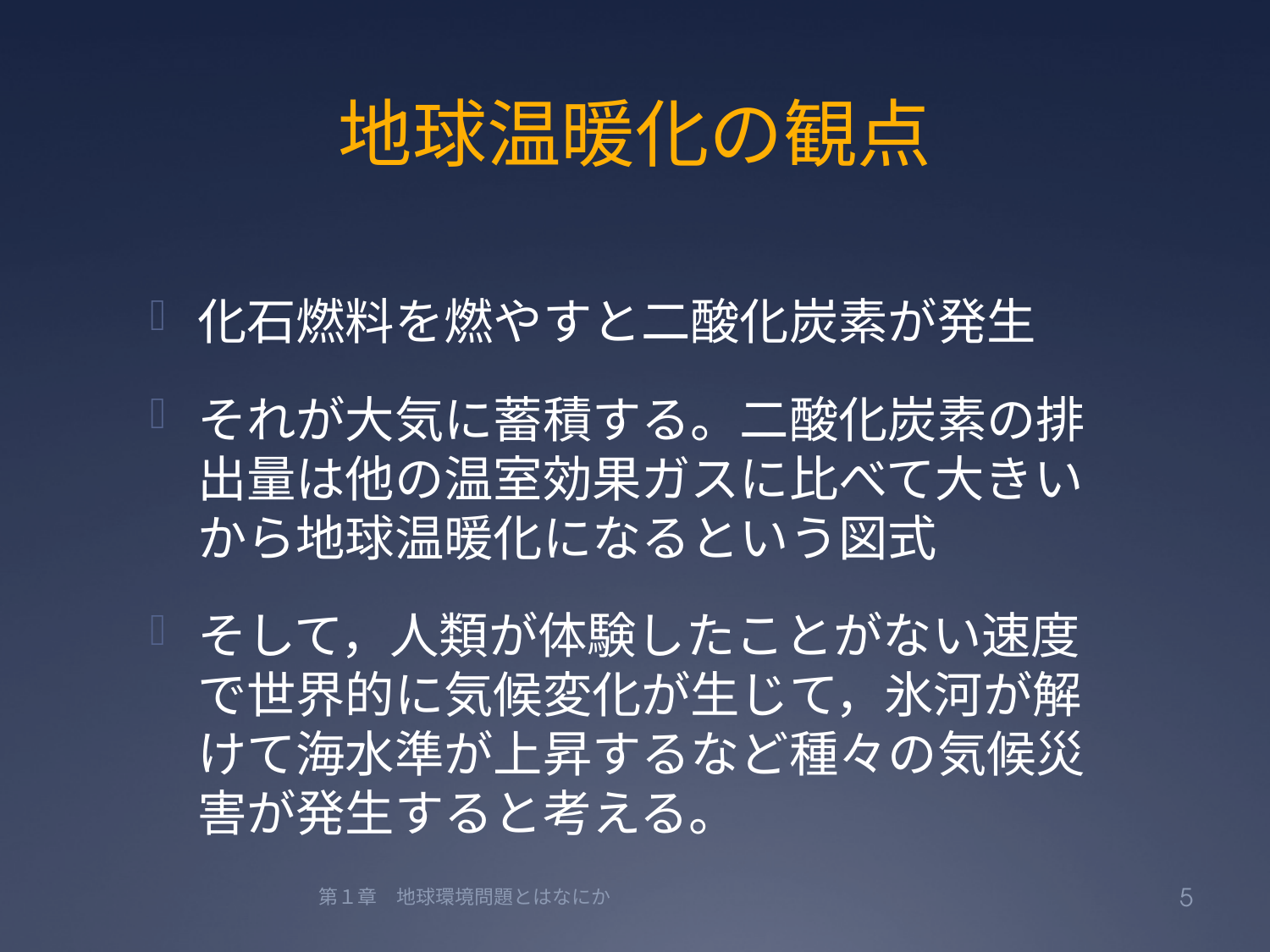

# 地球温暖化の観点
化石燃料を燃やすと二酸化炭素が発生
それが大気に蓄積する。二酸化炭素の排出量は他の温室効果ガスに比べて大きいから地球温暖化になるという図式
そして，人類が体験したことがない速度で世界的に気候変化が生じて，氷河が解けて海水準が上昇するなど種々の気候災害が発生すると考える。

第１章　地球環境問題とはなにか
5